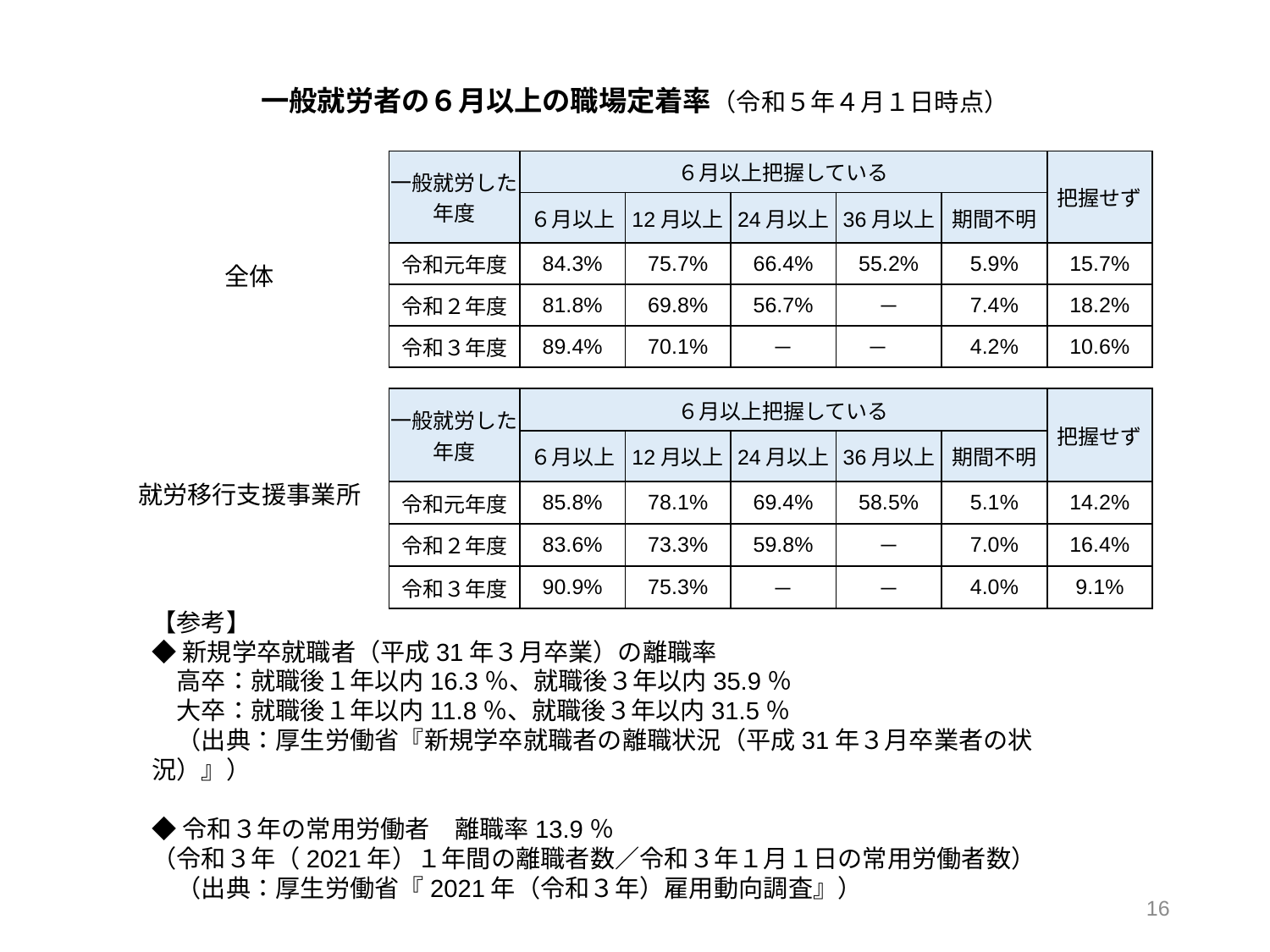

一般就労者の６月以上の職場定着率（令和５年４月１日時点）
| 一般就労した 年度 | ６月以上把握している |  |  |  |  | 把握せず |
| --- | --- | --- | --- | --- | --- | --- |
|  | ６月以上 | 12月以上 | 24月以上 | 36月以上 | 期間不明 |  |
| 令和元年度 | 84.3% | 75.7% | 66.4% | 55.2% | 5.9% | 15.7% |
| 令和２年度 | 81.8% | 69.8% | 56.7% | － | 7.4% | 18.2% |
| 令和３年度 | 89.4% | 70.1% | － | － | 4.2% | 10.6% |
全体
| 一般就労した 年度 | ６月以上把握している |  |  |  |  | 把握せず |
| --- | --- | --- | --- | --- | --- | --- |
|  | ６月以上 | 12月以上 | 24月以上 | 36月以上 | 期間不明 |  |
| 令和元年度 | 85.8% | 78.1% | 69.4% | 58.5% | 5.1% | 14.2% |
| 令和２年度 | 83.6% | 73.3% | 59.8% | － | 7.0% | 16.4% |
| 令和３年度 | 90.9% | 75.3% | － | － | 4.0% | 9.1% |
就労移行支援事業所
【参考】
◆新規学卒就職者（平成31年３月卒業）の離職率
　高卒：就職後１年以内16.3％、就職後３年以内35.9％
　大卒：就職後１年以内11.8％、就職後３年以内31.5％
　（出典：厚生労働省『新規学卒就職者の離職状況（平成31年３月卒業者の状況）』）

◆令和３年の常用労働者　離職率13.9％
（令和３年（2021年）１年間の離職者数／令和３年１月１日の常用労働者数）
　（出典：厚生労働省『2021年（令和３年）雇用動向調査』）
16